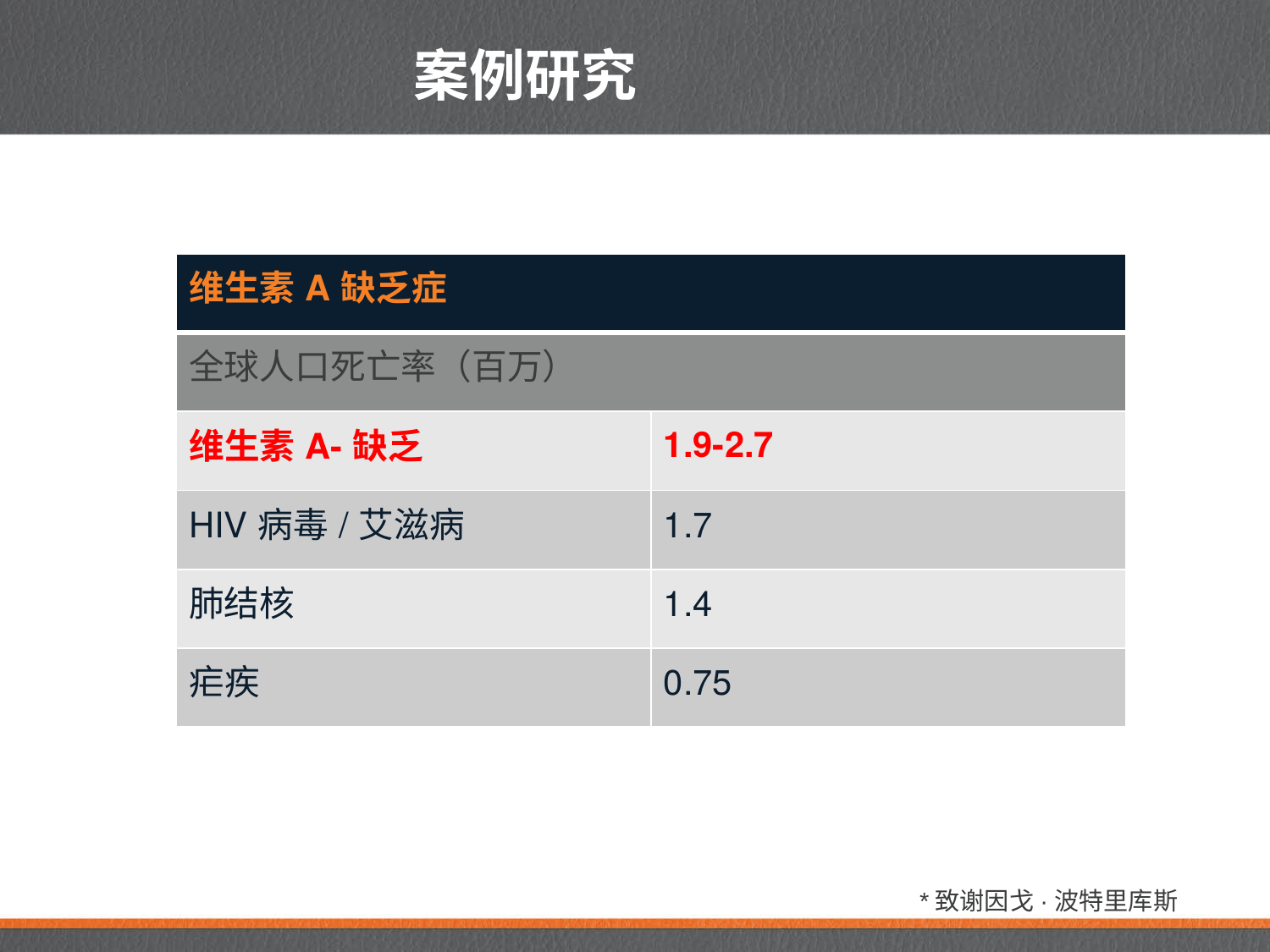

# 案例研究

| 维生素A缺乏症 |  |
| --- | --- |
| 全球人口死亡率（百万） |  |
| 维生素A-缺乏 | 1.9-2.7 |
| HIV病毒/艾滋病 | 1.7 |
| 肺结核 | 1.4 |
| 疟疾 | 0.75 |

*致谢因戈·波特里库斯